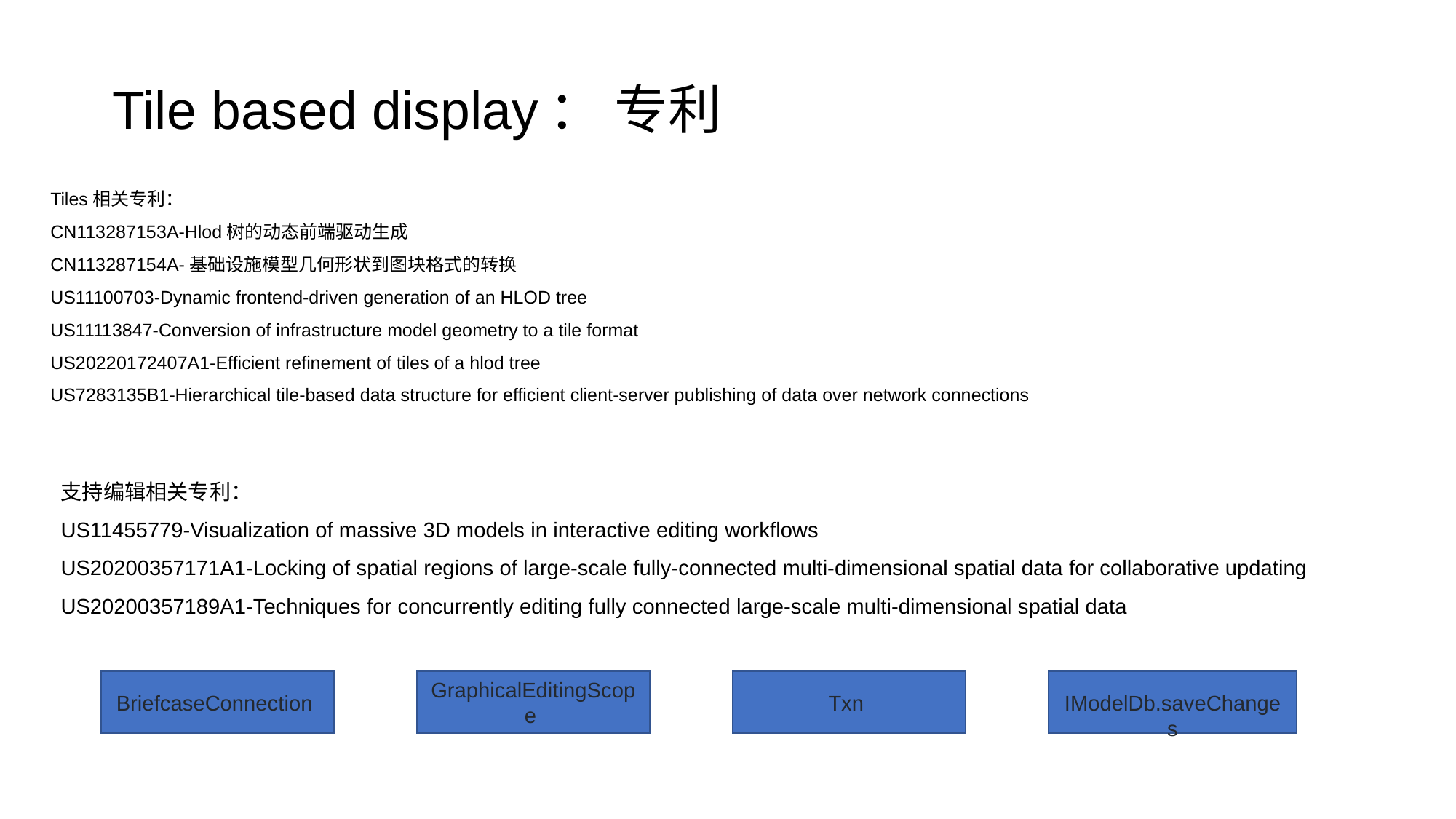

# Tile based display： 专利
Tiles相关专利：
CN113287153A-Hlod树的动态前端驱动生成
CN113287154A-基础设施模型几何形状到图块格式的转换
US11100703-Dynamic frontend-driven generation of an HLOD tree
US11113847-Conversion of infrastructure model geometry to a tile format
US20220172407A1-Efficient refinement of tiles of a hlod tree
US7283135B1-Hierarchical tile-based data structure for efficient client-server publishing of data over network connections
支持编辑相关专利：
US11455779-Visualization of massive 3D models in interactive editing workflows
US20200357171A1-Locking of spatial regions of large-scale fully-connected multi-dimensional spatial data for collaborative updating
US20200357189A1-Techniques for concurrently editing fully connected large-scale multi-dimensional spatial data
BriefcaseConnection
GraphicalEditingScope
Txn
 IModelDb.saveChanges